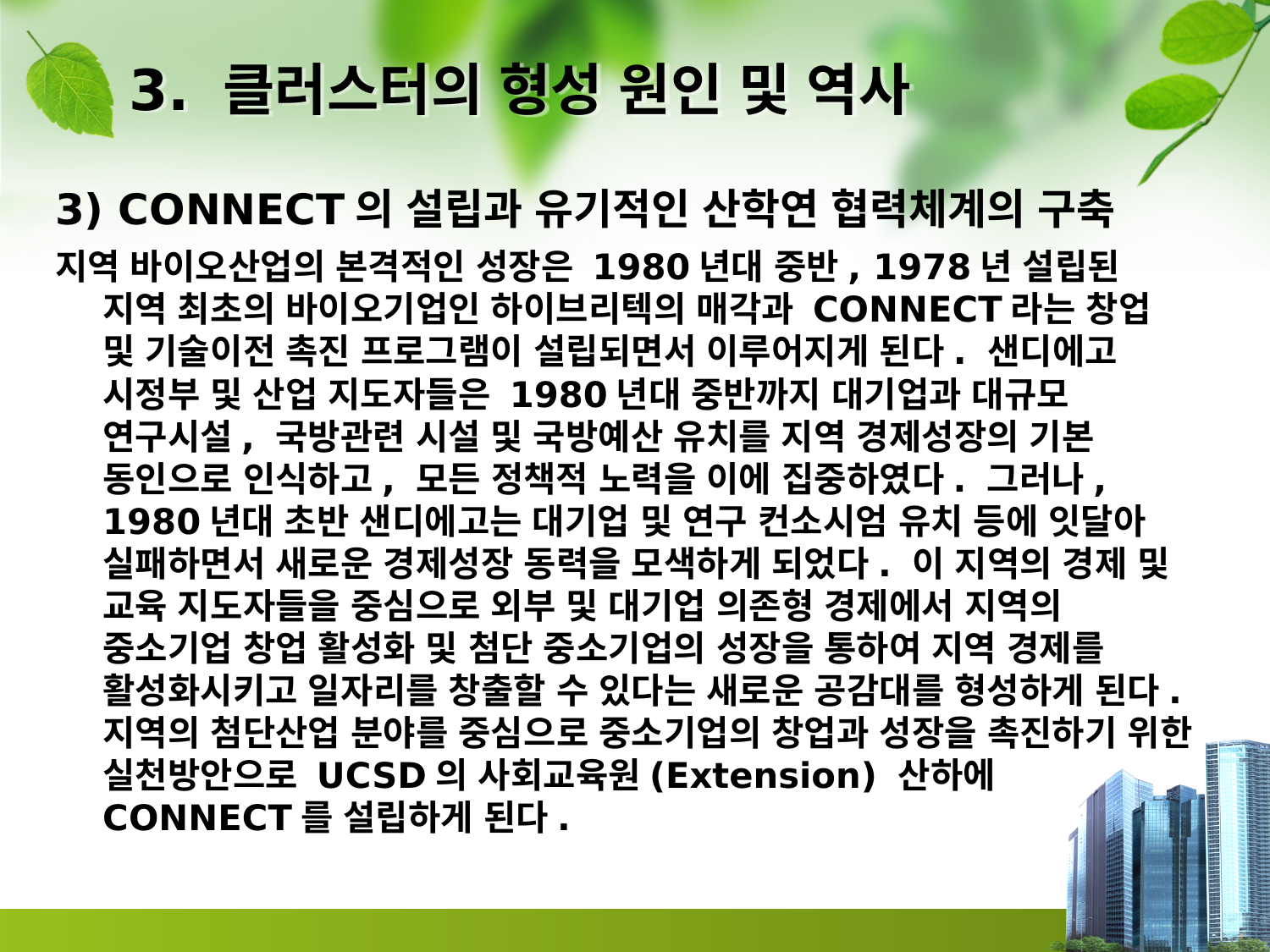

# 3. 클러스터의 형성 원인 및 역사
3) CONNECT의 설립과 유기적인 산학연 협력체계의 구축
지역 바이오산업의 본격적인 성장은 1980년대 중반, 1978년 설립된 지역 최초의 바이오기업인 하이브리텍의 매각과 CONNECT라는 창업 및 기술이전 촉진 프로그램이 설립되면서 이루어지게 된다. 샌디에고 시정부 및 산업 지도자들은 1980년대 중반까지 대기업과 대규모 연구시설, 국방관련 시설 및 국방예산 유치를 지역 경제성장의 기본 동인으로 인식하고, 모든 정책적 노력을 이에 집중하였다. 그러나, 1980년대 초반 샌디에고는 대기업 및 연구 컨소시엄 유치 등에 잇달아 실패하면서 새로운 경제성장 동력을 모색하게 되었다. 이 지역의 경제 및 교육 지도자들을 중심으로 외부 및 대기업 의존형 경제에서 지역의 중소기업 창업 활성화 및 첨단 중소기업의 성장을 통하여 지역 경제를 활성화시키고 일자리를 창출할 수 있다는 새로운 공감대를 형성하게 된다. 지역의 첨단산업 분야를 중심으로 중소기업의 창업과 성장을 촉진하기 위한 실천방안으로 UCSD의 사회교육원(Extension) 산하에 CONNECT를 설립하게 된다.